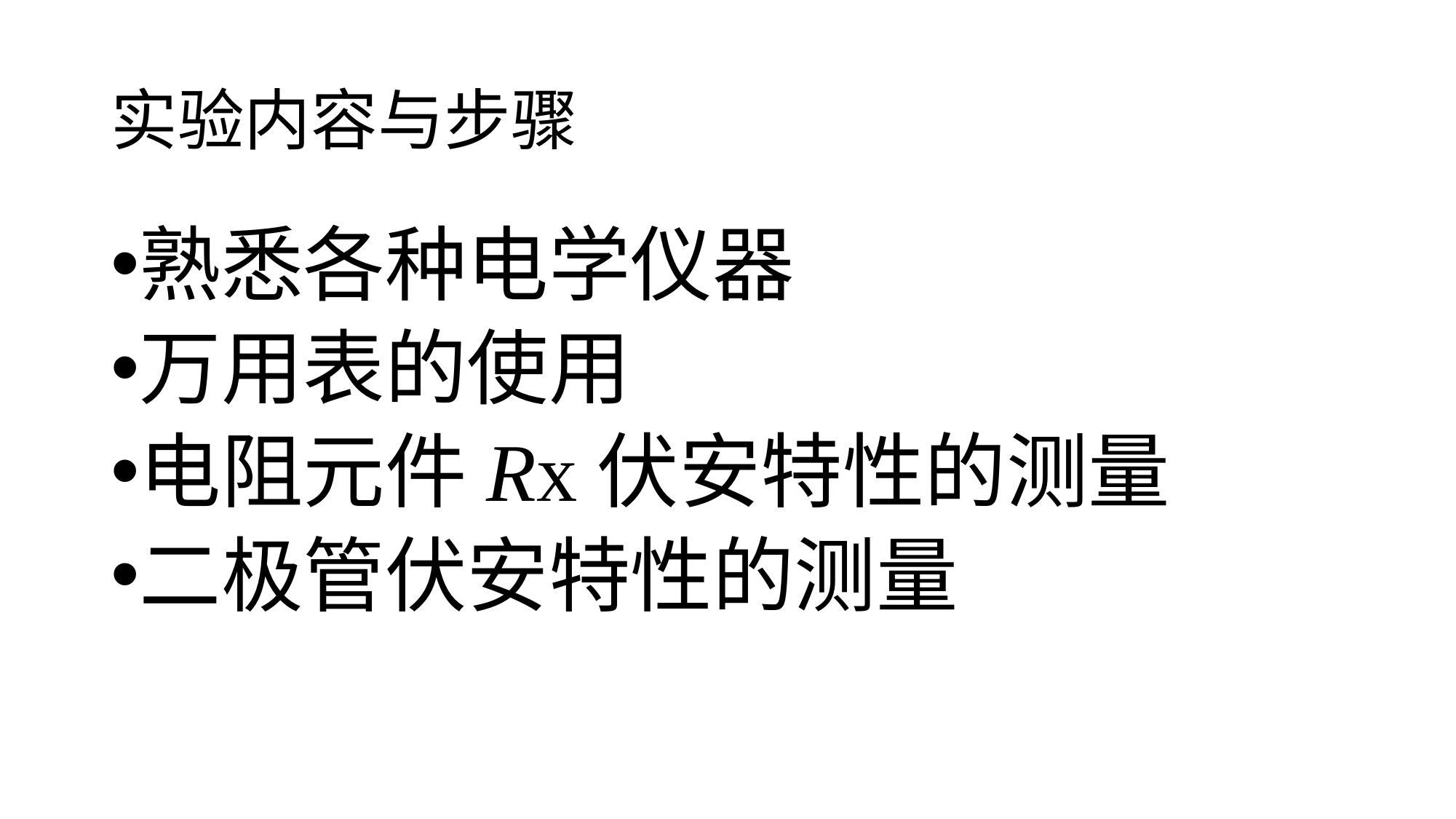

# 实验内容与步骤
熟悉各种电学仪器
万用表的使用
电阻元件Rx伏安特性的测量
二极管伏安特性的测量